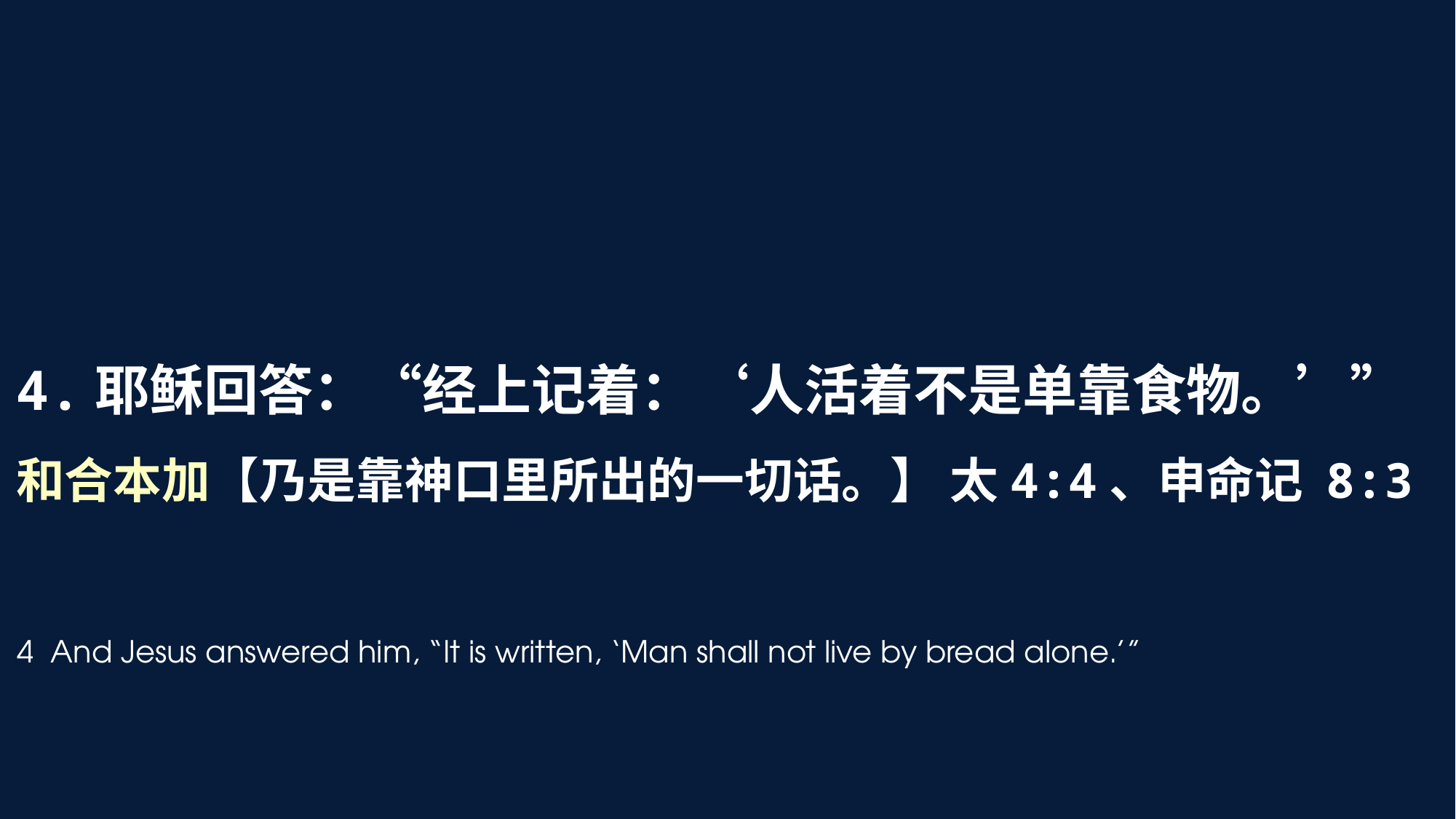

4.耶稣回答：“经上记着：‘人活着不是单靠食物。’”
和合本加【乃是靠神口里所出的一切话。】 太4:4、申命记 8:3
4  And Jesus answered him, “It is written, ‘Man shall not live by bread alone.’”